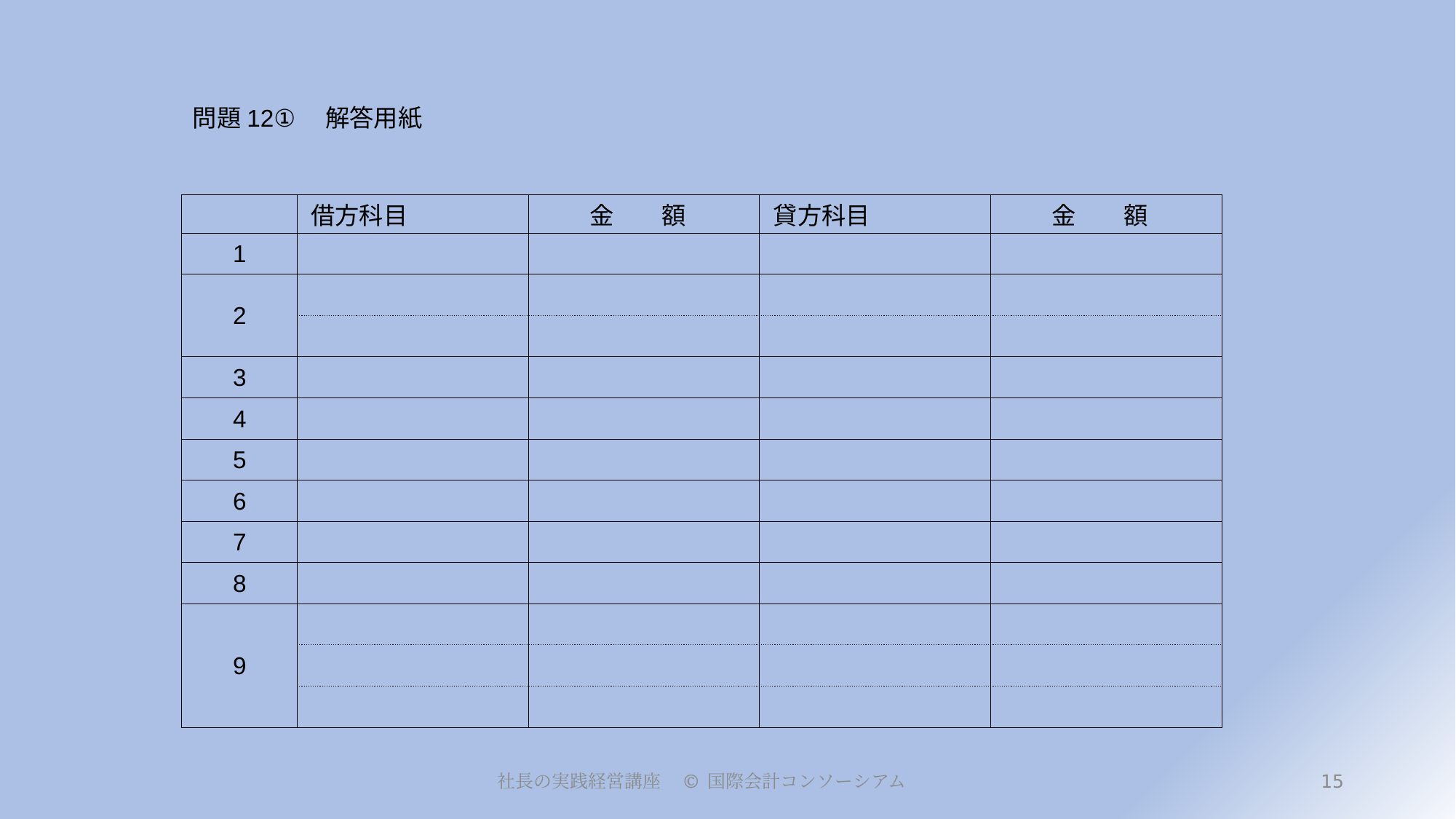

# 問題12①　解答用紙
|  | 借方科目 | 金　　額 | 貸方科目 | 金　　額 |
| --- | --- | --- | --- | --- |
| 1 |  |  |  |  |
| 2 |  |  |  |  |
|  |  |  |  |  |
| 3 |  |  |  |  |
| 4 |  |  |  |  |
| 5 |  |  |  |  |
| 6 |  |  |  |  |
| 7 |  |  |  |  |
| 8 |  |  |  |  |
| 9 |  |  |  |  |
|  |  |  |  |  |
|  |  |  |  |  |
15
社長の実践経営講座　© 国際会計コンソーシアム